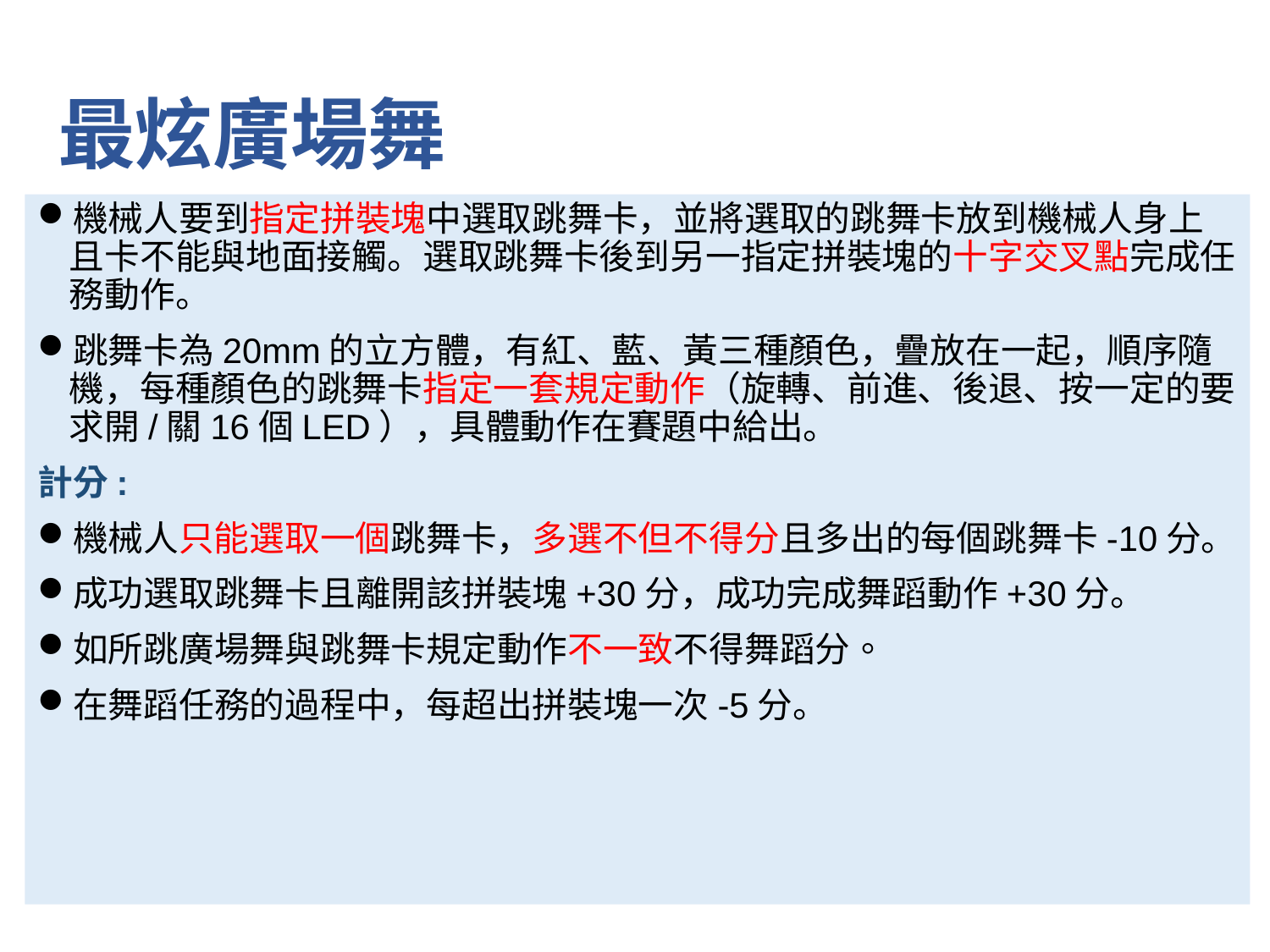

# 最炫廣場舞
機械人要到指定拼裝塊中選取跳舞卡，並將選取的跳舞卡放到機械人身上且卡不能與地面接觸。選取跳舞卡後到另一指定拼裝塊的十字交叉點完成任務動作。
跳舞卡為20mm的立方體，有紅、藍、黃三種顏色，疊放在一起，順序隨機，每種顏色的跳舞卡指定一套規定動作（旋轉、前進、後退、按一定的要求開/關16個LED），具體動作在賽題中給出。
計分:
機械人只能選取一個跳舞卡，多選不但不得分且多出的每個跳舞卡-10分。
成功選取跳舞卡且離開該拼裝塊+30分，成功完成舞蹈動作+30分。
如所跳廣場舞與跳舞卡規定動作不一致不得舞蹈分。
在舞蹈任務的過程中，每超出拼裝塊一次-5分。